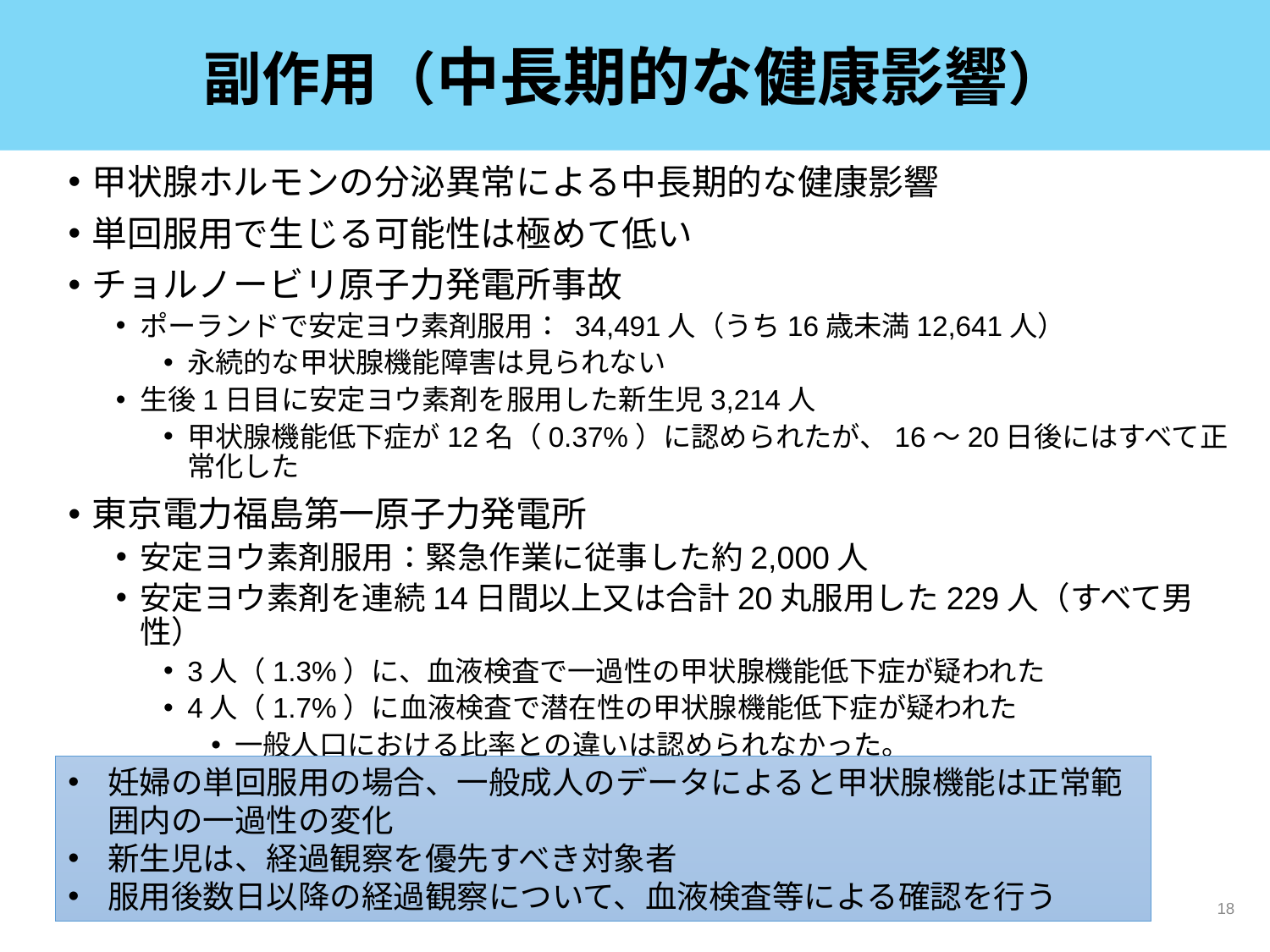

# 副作用（中長期的な健康影響）
甲状腺ホルモンの分泌異常による中長期的な健康影響
単回服用で生じる可能性は極めて低い
チョルノービリ原子力発電所事故
ポーランドで安定ヨウ素剤服用： 34,491人（うち16歳未満12,641人）
永続的な甲状腺機能障害は見られない
生後1日目に安定ヨウ素剤を服用した新生児3,214人
甲状腺機能低下症が12名（0.37%）に認められたが、16～20日後にはすべて正常化した
東京電力福島第一原子力発電所
安定ヨウ素剤服用：緊急作業に従事した約2,000人
安定ヨウ素剤を連続14日間以上又は合計20丸服用した229人（すべて男性）
3人（1.3%）に、血液検査で一過性の甲状腺機能低下症が疑われた
4人（1.7%）に血液検査で潜在性の甲状腺機能低下症が疑われた
一般人口における比率との違いは認められなかった。
妊婦の単回服用の場合、一般成人のデータによると甲状腺機能は正常範囲内の一過性の変化
新生児は、経過観察を優先すべき対象者
服用後数日以降の経過観察について、血液検査等による確認を行う
18